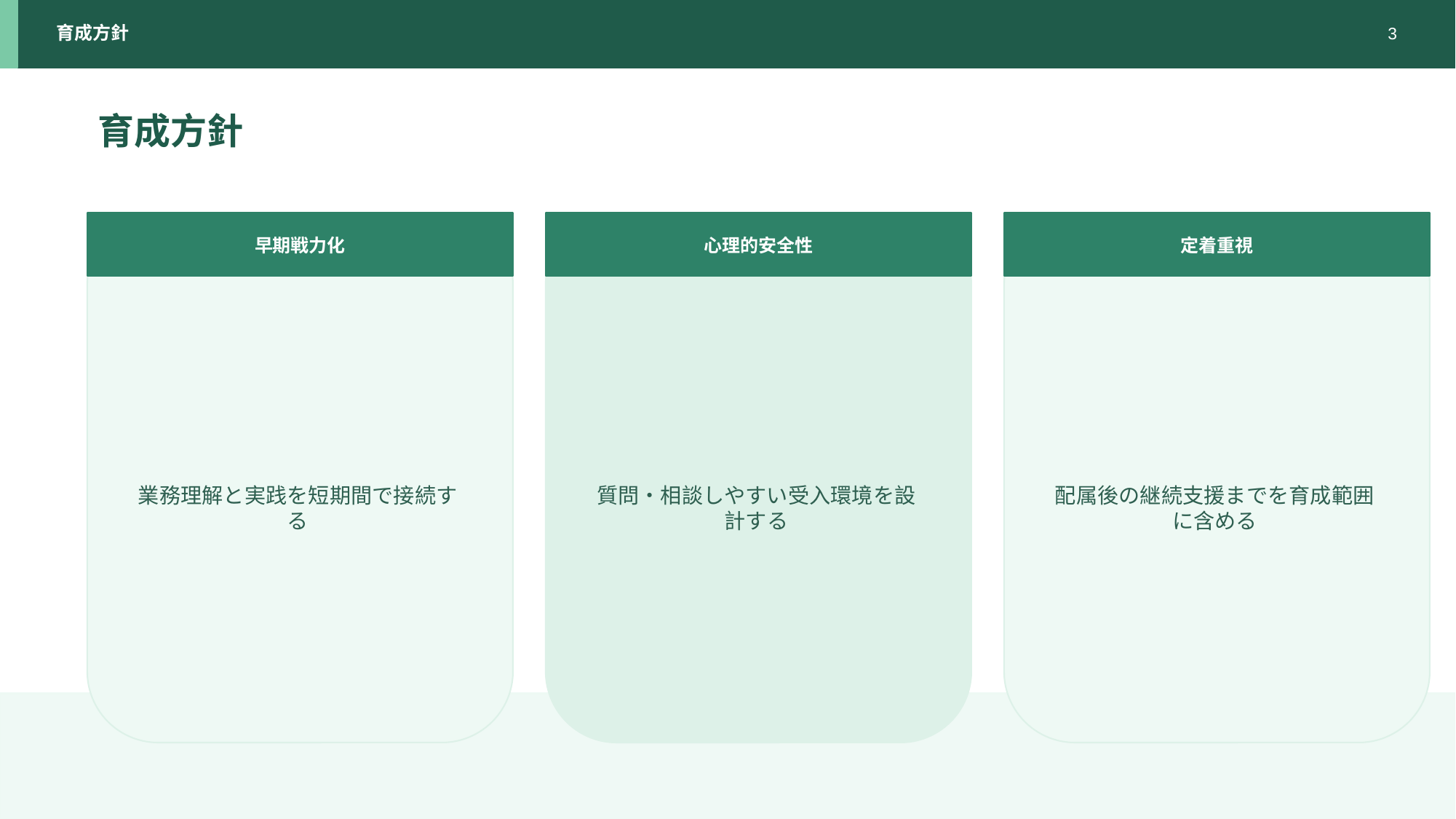

育成方針
3
育成方針

早期戦力化
心理的安全性
定着重視
業務理解と実践を短期間で接続する
質問・相談しやすい受入環境を設計する
配属後の継続支援までを育成範囲に含める